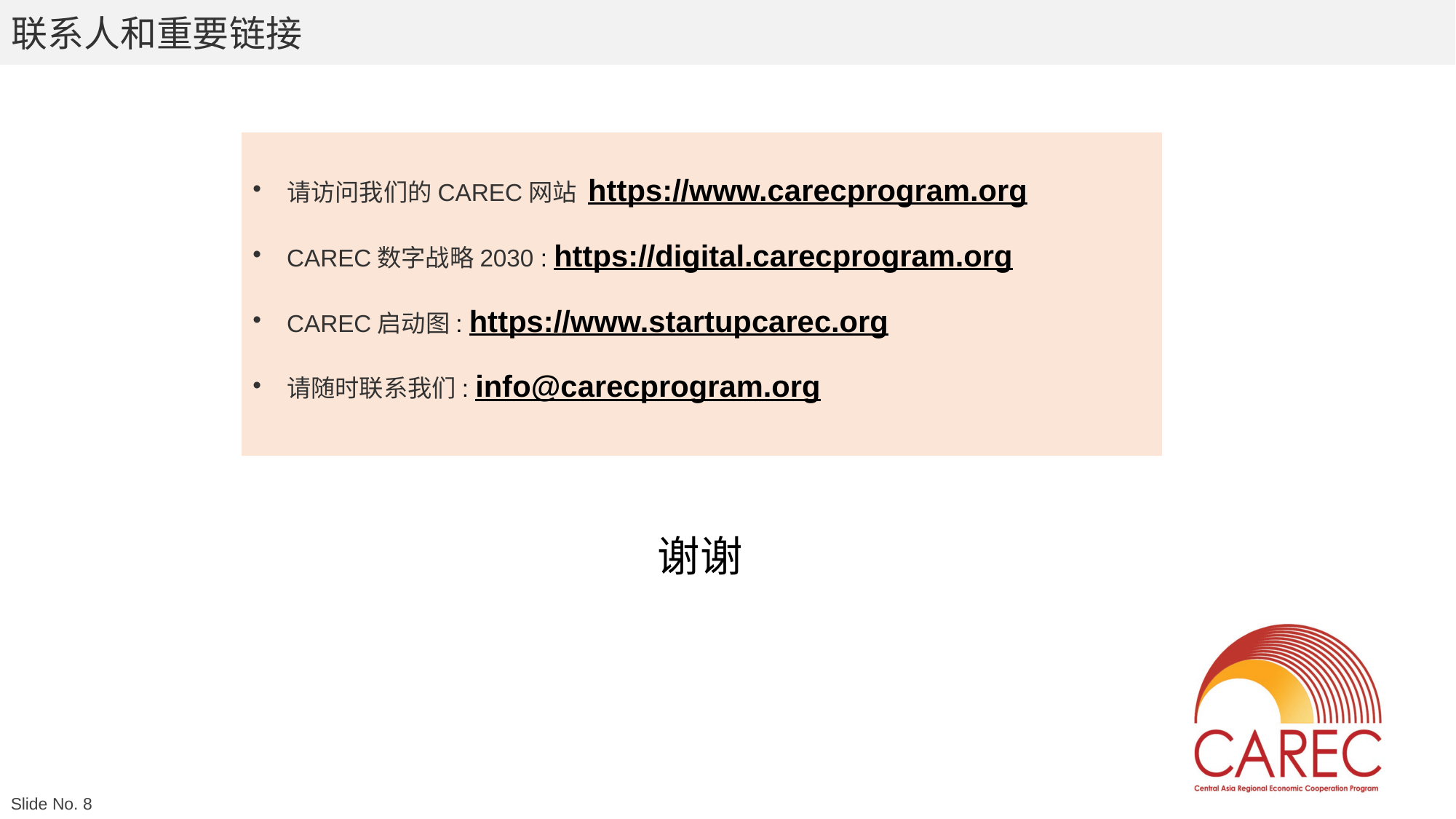

联系人和重要链接

请访问我们的CAREC网站 https://www.carecprogram.org

CAREC数字战略2030 : https://digital.carecprogram.org

CAREC启动图: https://www.startupcarec.org

请随时联系我们: info@carecprogram.org
谢谢
Slide No. 8